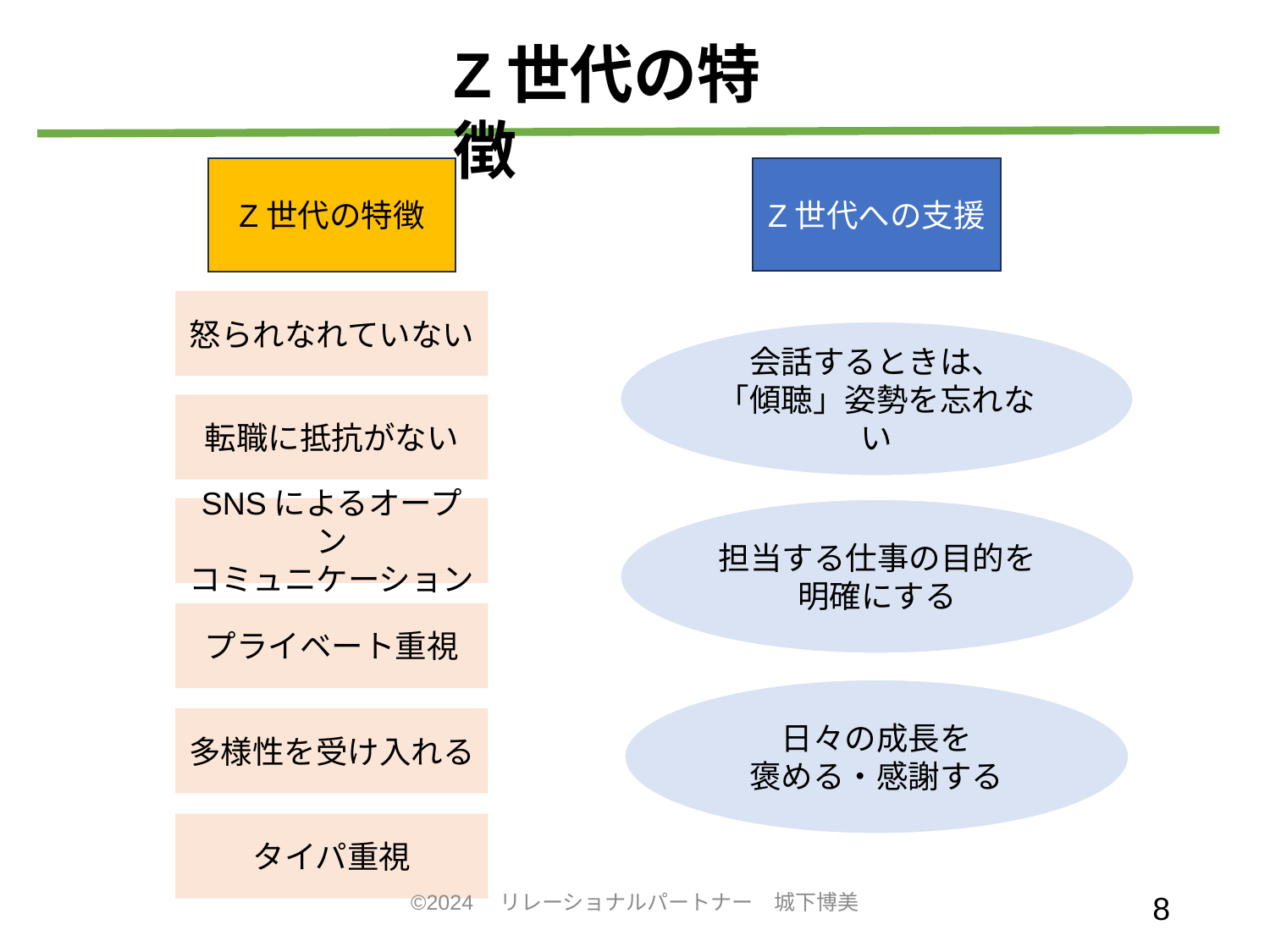

Z世代の特徴
Z世代への支援
Z世代の特徴
怒られなれていない
会話するときは、
「傾聴」姿勢を忘れない
転職に抵抗がない
SNSによるオープン
コミュニケーション
担当する仕事の目的を
明確にする
プライベート重視
日々の成長を
褒める・感謝する
多様性を受け入れる
タイパ重視
©2024　リレーショナルパートナー　城下博美
8